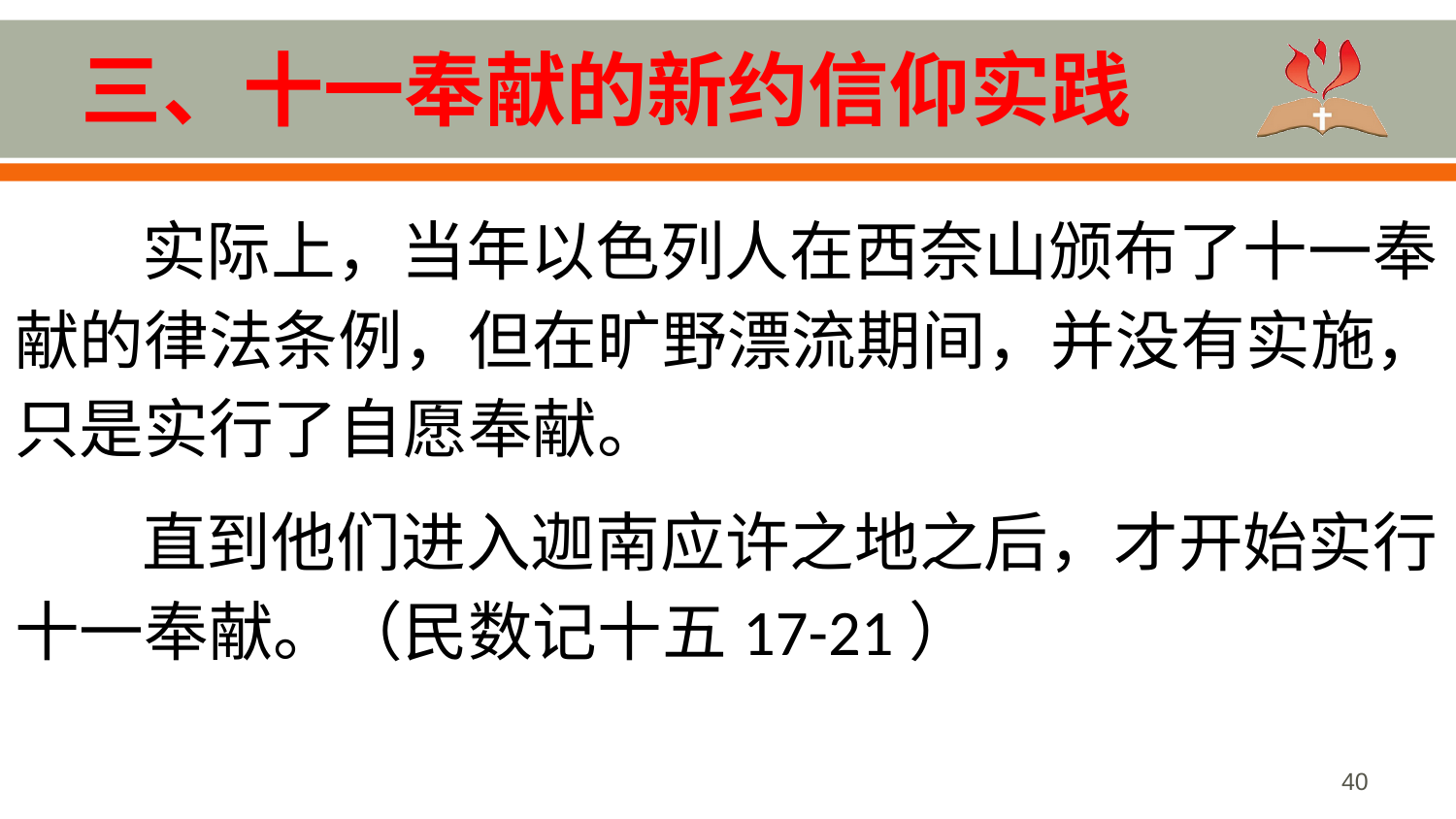

# 三、十一奉献的新约信仰实践
实际上，当年以色列人在西奈山颁布了十一奉献的律法条例，但在旷野漂流期间，并没有实施，只是实行了自愿奉献。
直到他们进入迦南应许之地之后，才开始实行十一奉献。（民数记十五17-21）

40